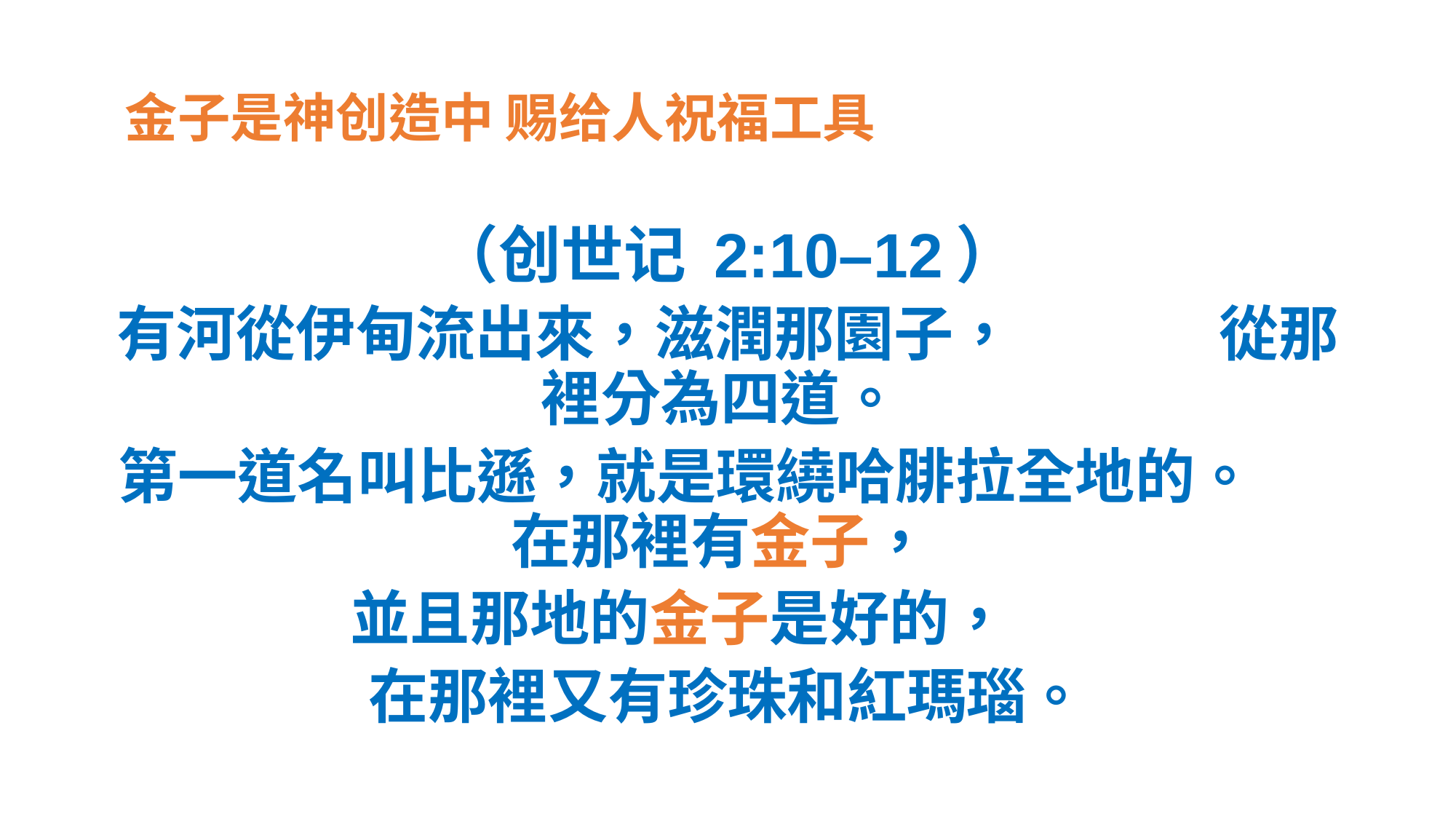

# 金子是神创造中 赐给人祝福工具
（创世记 2:10–12）
有河從伊甸流出來，滋潤那園子，               從那裡分為四道。
第一道名叫比遜，就是環繞哈腓拉全地的。       在那裡有金子，
並且那地的金子是好的，
在那裡又有珍珠和紅瑪瑙。